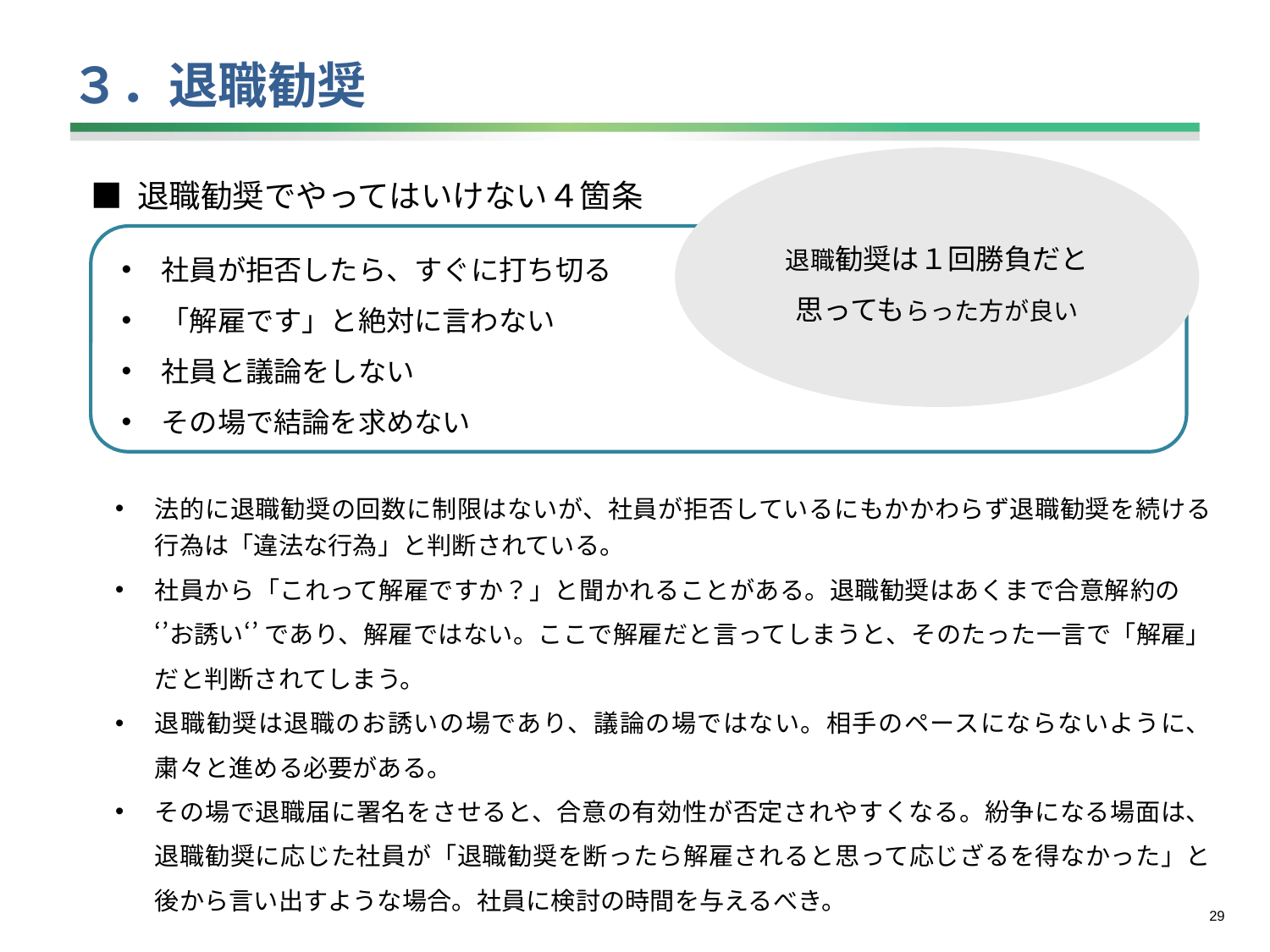

# ３．退職勧奨

退職勧奨は１回勝負だと
思ってもらった方が良い
■ 退職勧奨でやってはいけない４箇条

社員が拒否したら、すぐに打ち切る
「解雇です」と絶対に言わない
社員と議論をしない
その場で結論を求めない
法的に退職勧奨の回数に制限はないが、社員が拒否しているにもかかわらず退職勧奨を続ける行為は「違法な行為」と判断されている。
社員から「これって解雇ですか？」と聞かれることがある。退職勧奨はあくまで合意解約の 　‘’お誘い‘’ であり、解雇ではない。ここで解雇だと言ってしまうと、そのたった一言で「解雇」だと判断されてしまう。
退職勧奨は退職のお誘いの場であり、議論の場ではない。相手のペースにならないように、粛々と進める必要がある。
その場で退職届に署名をさせると、合意の有効性が否定されやすくなる。紛争になる場面は、退職勧奨に応じた社員が「退職勧奨を断ったら解雇されると思って応じざるを得なかった」と後から言い出すような場合。社員に検討の時間を与えるべき。
29